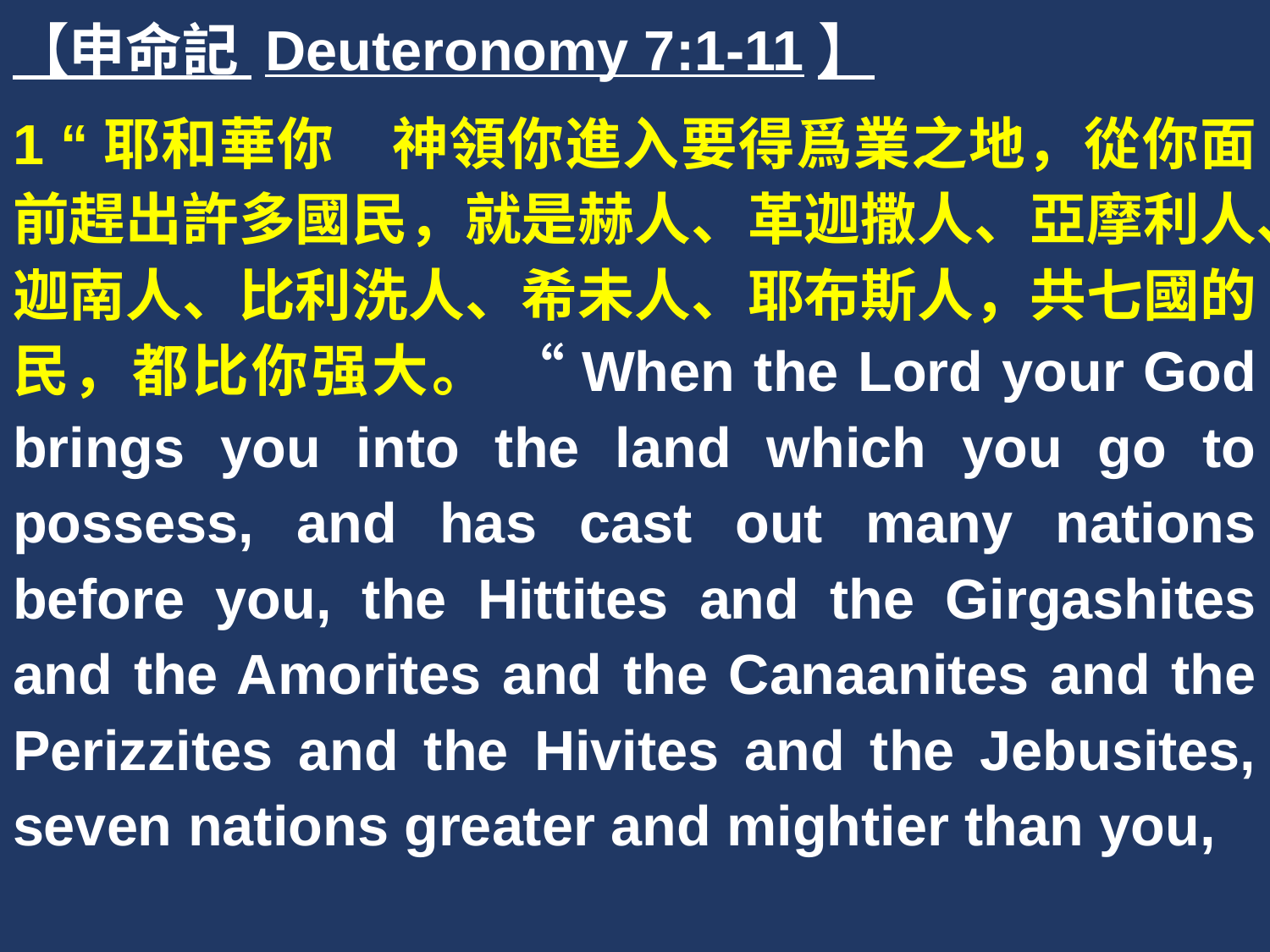

【申命記 Deuteronomy 7:1-11】
1 “耶和華你　神領你進入要得爲業之地，從你面前趕出許多國民，就是赫人、革迦撒人、亞摩利人、迦南人、比利洗人、希未人、耶布斯人，共七國的民，都比你强大。 “When the Lord your God brings you into the land which you go to possess, and has cast out many nations before you, the Hittites and the Girgashites and the Amorites and the Canaanites and the Perizzites and the Hivites and the Jebusites, seven nations greater and mightier than you,